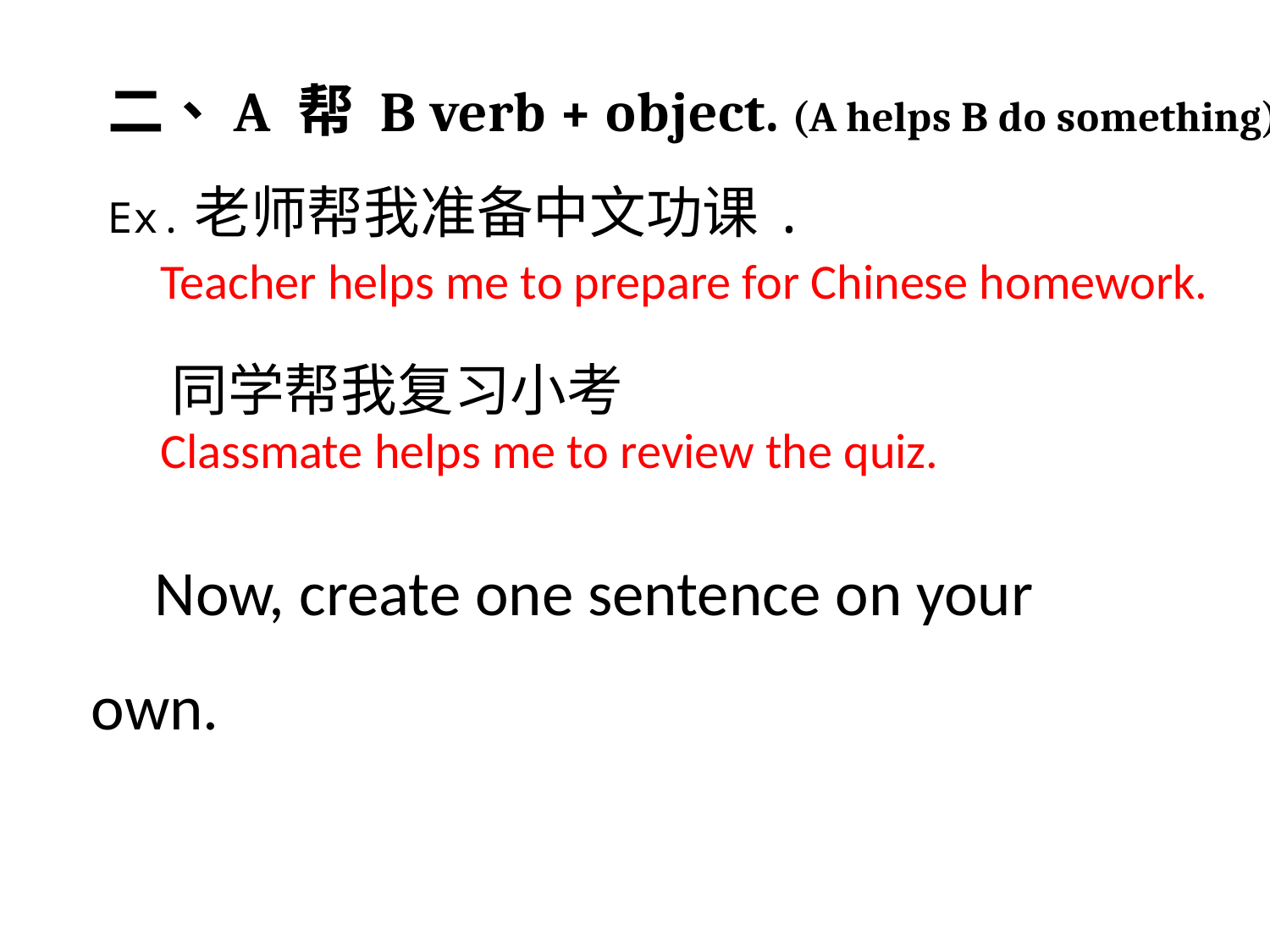

二、A 帮 B verb + object. (A helps B do something)
Ex.老师帮我准备中文功课.

	同学帮我复习小考

Teacher helps me to prepare for Chinese homework.
Classmate helps me to review the quiz.
Now, create one sentence on your own.